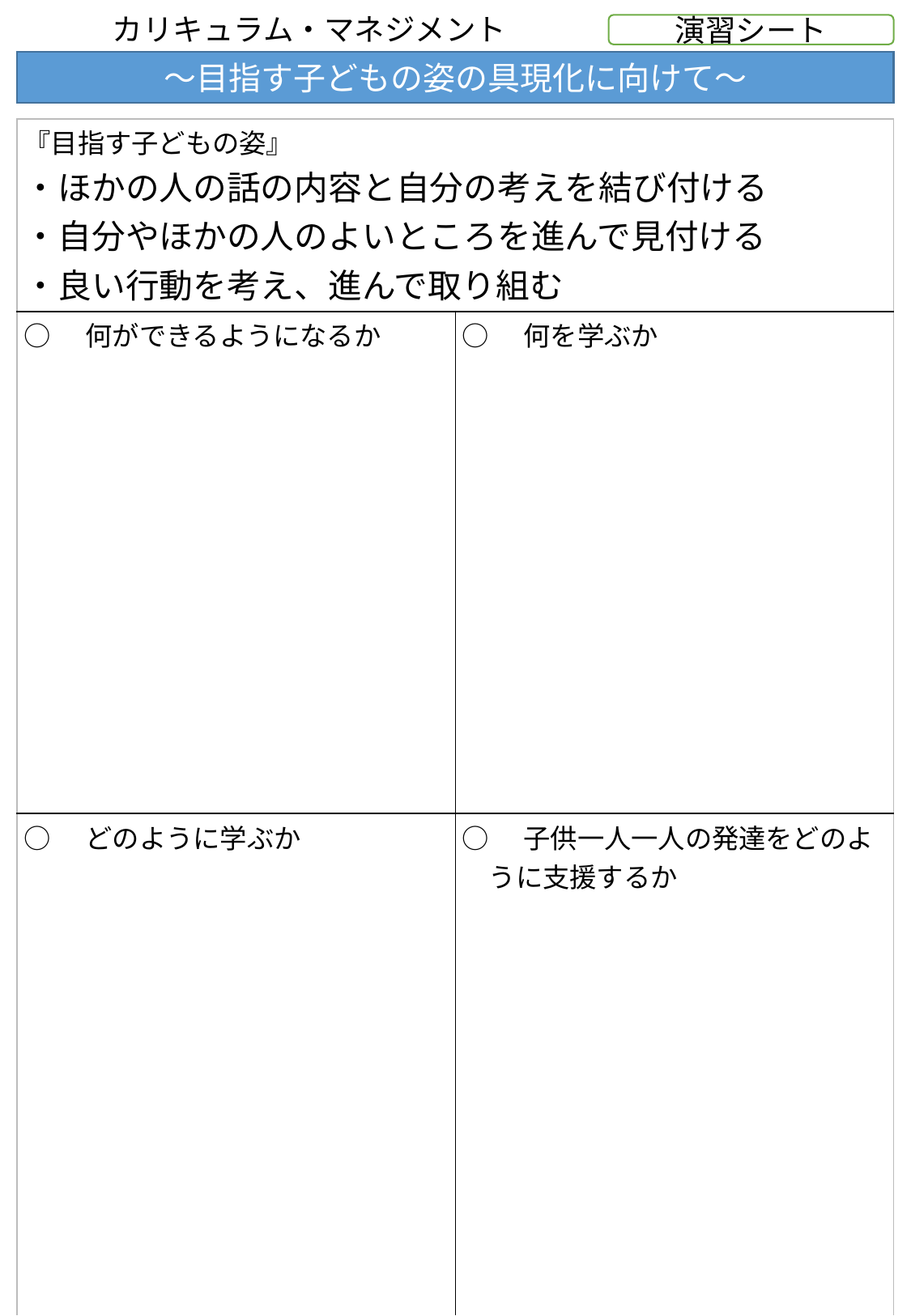

カリキュラム・マネジメント
演習シート
～目指す子どもの姿の具現化に向けて～
| 『目指す子どもの姿』 ・ほかの人の話の内容と自分の考えを結び付ける ・自分やほかの人のよいところを進んで見付ける ・良い行動を考え、進んで取り組む |  |
| --- | --- |
| ○　何ができるようになるか | ○　何を学ぶか |
| ○　どのように学ぶか | ○　子供一人一人の発達をどのよ 　うに支援するか |